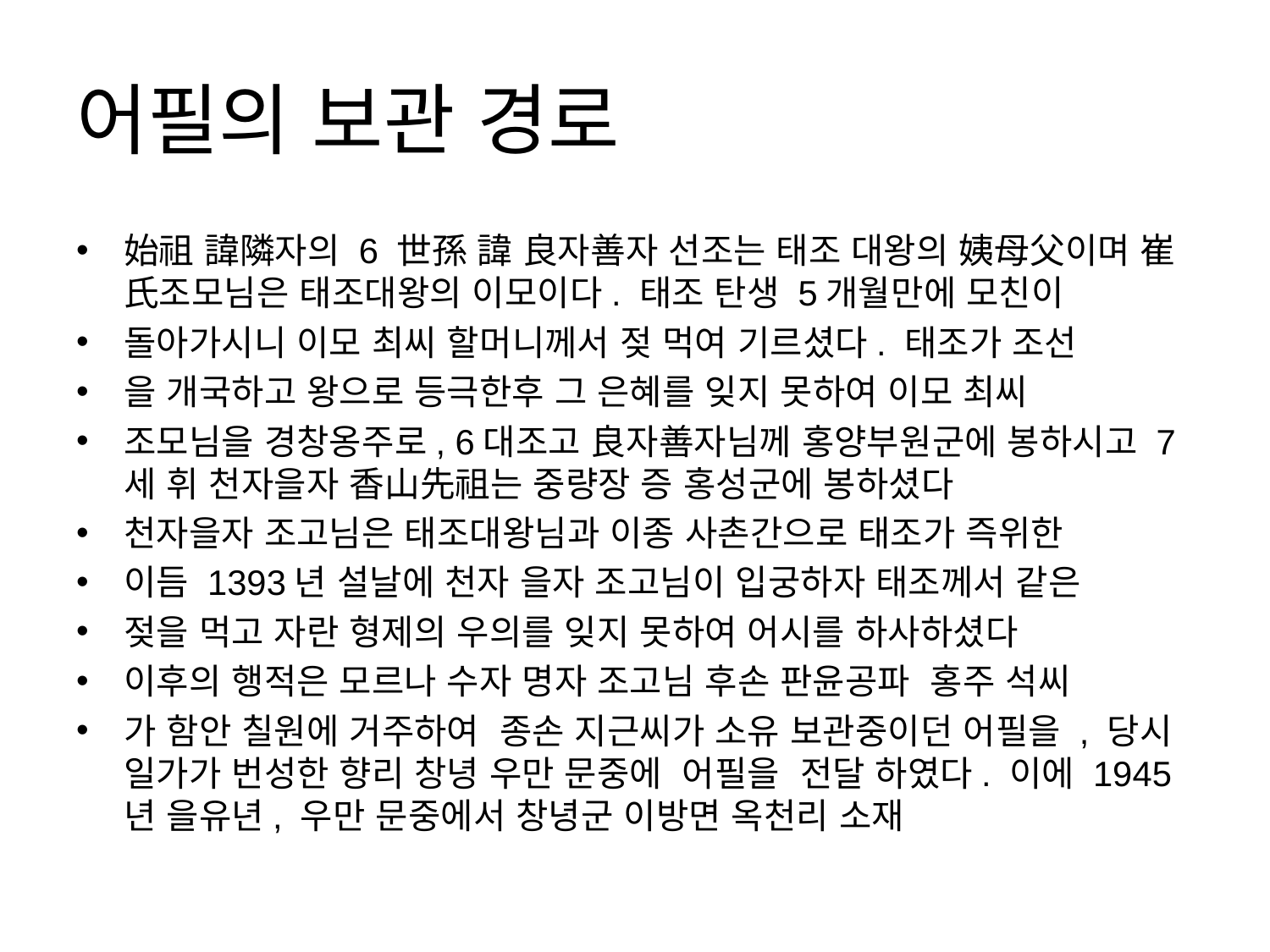

# 어필의 보관 경로
始祖 諱隣자의 6 世孫 諱 良자善자 선조는 태조 대왕의 姨母父이며 崔氏조모님은 태조대왕의 이모이다. 태조 탄생 5개월만에 모친이
돌아가시니 이모 최씨 할머니께서 젖 먹여 기르셨다. 태조가 조선
을 개국하고 왕으로 등극한후 그 은혜를 잊지 못하여 이모 최씨
조모님을 경창옹주로, 6대조고 良자善자님께 홍양부원군에 봉하시고 7세 휘 천자을자 香山先祖는 중량장 증 홍성군에 봉하셨다
천자을자 조고님은 태조대왕님과 이종 사촌간으로 태조가 즉위한
이듬 1393년 설날에 천자 을자 조고님이 입궁하자 태조께서 같은
젖을 먹고 자란 형제의 우의를 잊지 못하여 어시를 하사하셨다
이후의 행적은 모르나 수자 명자 조고님 후손 판윤공파  홍주 석씨
가 함안 칠원에 거주하여  종손 지근씨가 소유 보관중이던 어필을 , 당시 일가가 번성한 향리 창녕 우만 문중에  어필을  전달 하였다. 이에 1945년 을유년, 우만 문중에서 창녕군 이방면 옥천리 소재